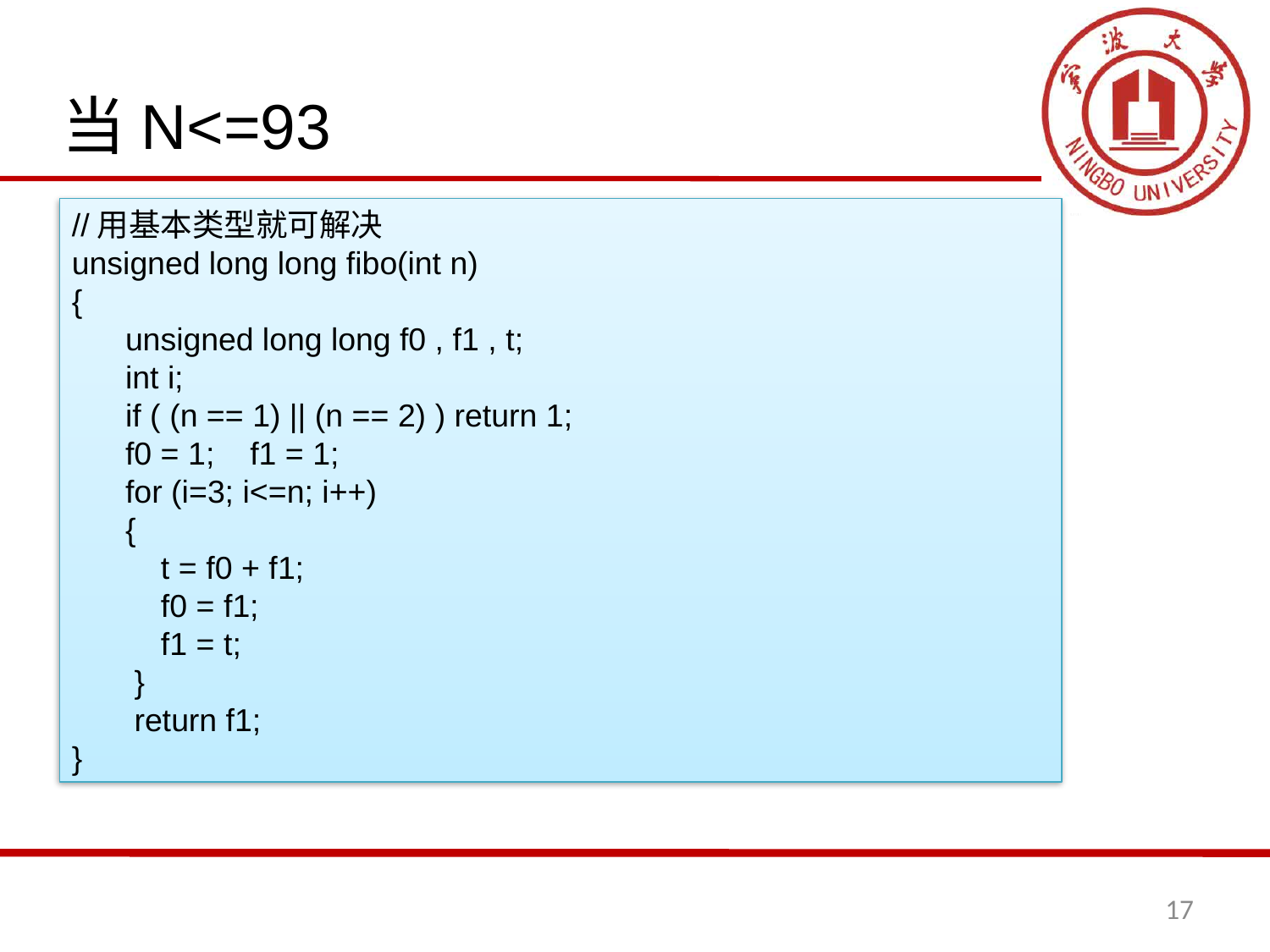

当N<=93
//用基本类型就可解决
unsigned long long fibo(int n)
{
      unsigned long long f0 , f1 , t;
      int i;
      if ( (n == 1) || (n == 2) ) return 1;
      f0 = 1;    f1 = 1;
      for (i=3; i<=n; i++)
      {
          t = f0 + f1;
          f0 = f1;
          f1 = t;
       }
       return f1;
}
17